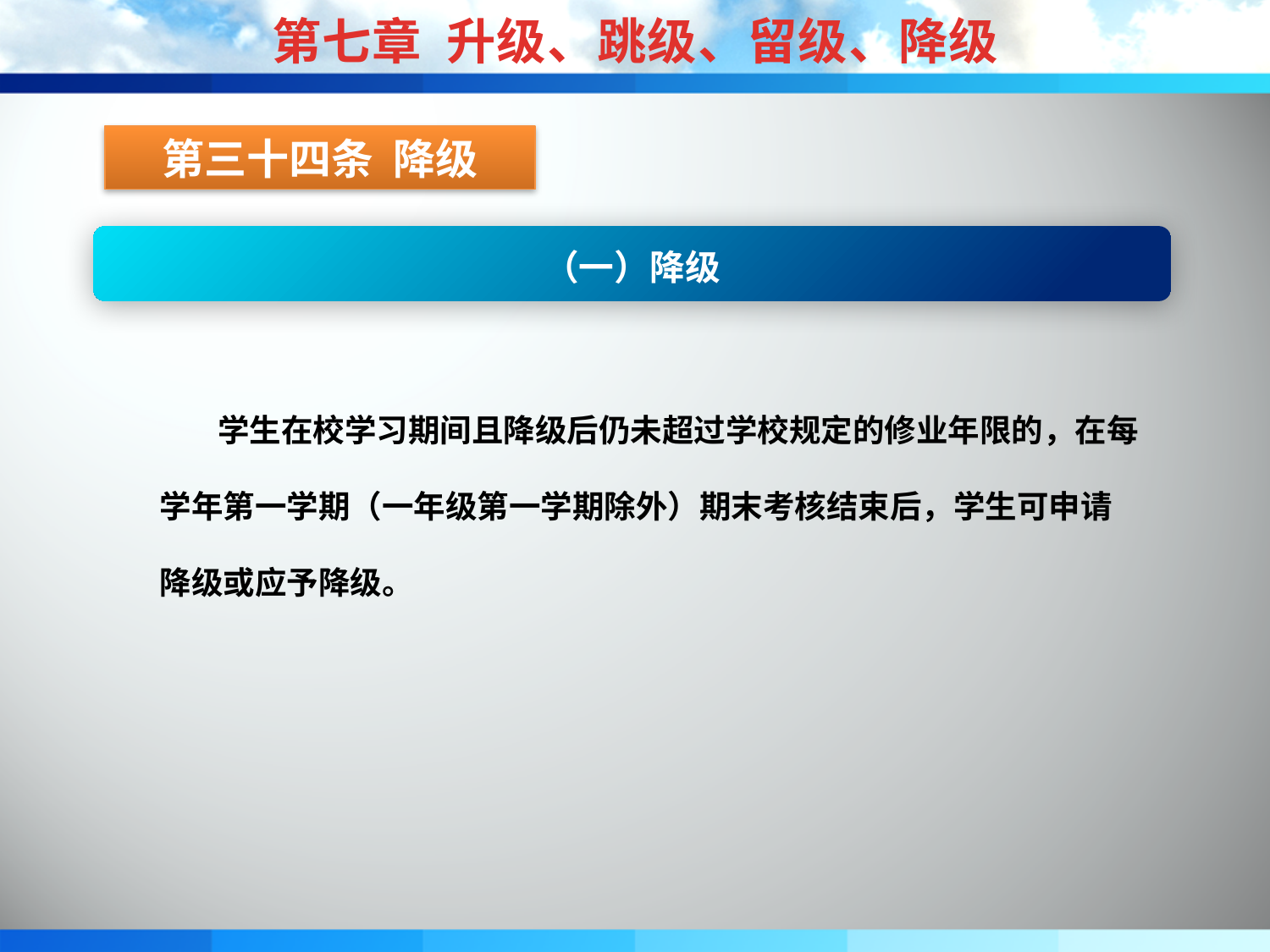

第七章  升级、跳级、留级、降级
第三十四条  降级

（一）降级
       学生在校学习期间且降级后仍未超过学校规定的修业年限的，在每学年第一学期（一年级第一学期除外）期末考核结束后，学生可申请降级或应予降级。